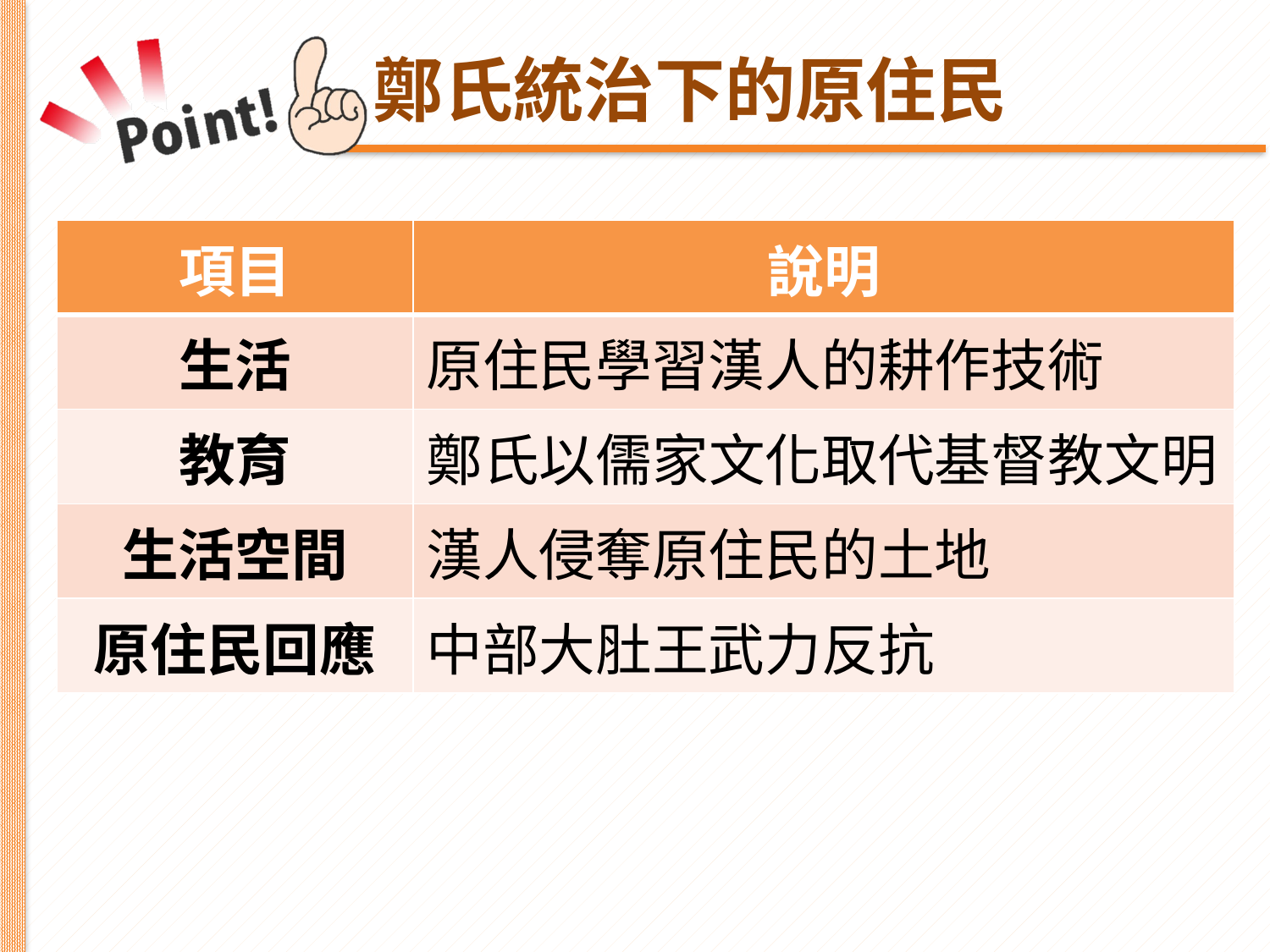

# 鄭氏統治下的原住民
| 項目 | 說明 |
| --- | --- |
| 生活 | 原住民學習漢人的耕作技術 |
| 教育 | 鄭氏以儒家文化取代基督教文明 |
| 生活空間 | 漢人侵奪原住民的土地 |
| 原住民回應 | 中部大肚王武力反抗 |